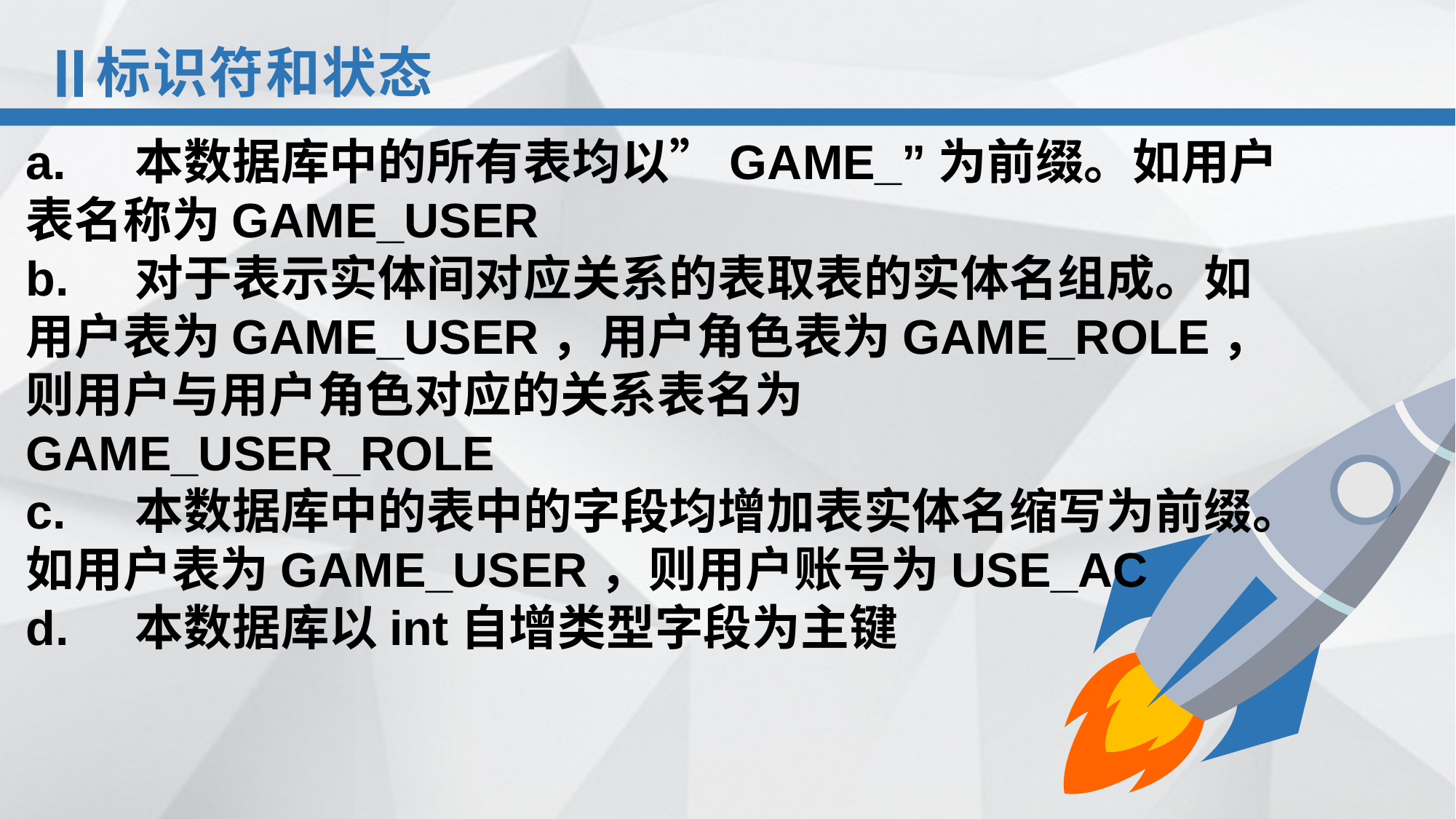

标识符和状态

a.	本数据库中的所有表均以”GAME_”为前缀。如用户表名称为GAME_USER
b.	对于表示实体间对应关系的表取表的实体名组成。如用户表为GAME_USER，用户角色表为GAME_ROLE，则用户与用户角色对应的关系表名为GAME_USER_ROLE
c.	本数据库中的表中的字段均增加表实体名缩写为前缀。如用户表为GAME_USER，则用户账号为USE_AC
d.	本数据库以int自增类型字段为主键